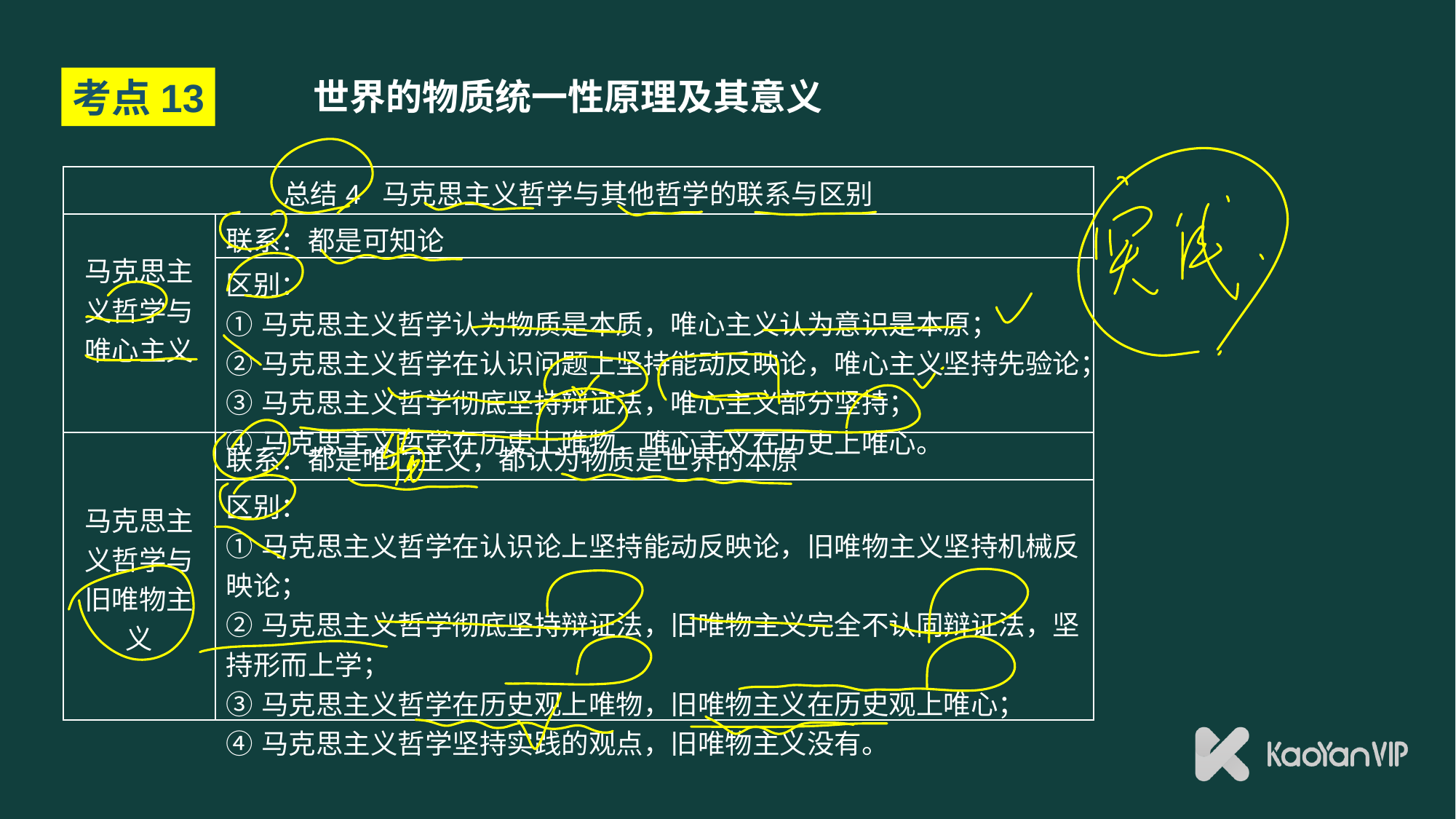

# 世界的物质统一性原理及其意义
考点13
| 总结4 马克思主义哲学与其他哲学的联系与区别 |  |
| --- | --- |
| 马克思主义哲学与唯心主义 | 联系：都是可知论 |
|  | 区别： ①马克思主义哲学认为物质是本质，唯心主义认为意识是本原； ②马克思主义哲学在认识问题上坚持能动反映论，唯心主义坚持先验论； ③马克思主义哲学彻底坚持辩证法，唯心主义部分坚持； ④马克思主义哲学在历史上唯物，唯心主义在历史上唯心。 |
| 马克思主义哲学与旧唯物主义 | 联系：都是唯心主义，都认为物质是世界的本原 |
|  | 区别： ①马克思主义哲学在认识论上坚持能动反映论，旧唯物主义坚持机械反映论； ②马克思主义哲学彻底坚持辩证法，旧唯物主义完全不认同辩证法，坚持形而上学； ③马克思主义哲学在历史观上唯物，旧唯物主义在历史观上唯心； ④马克思主义哲学坚持实践的观点，旧唯物主义没有。 |